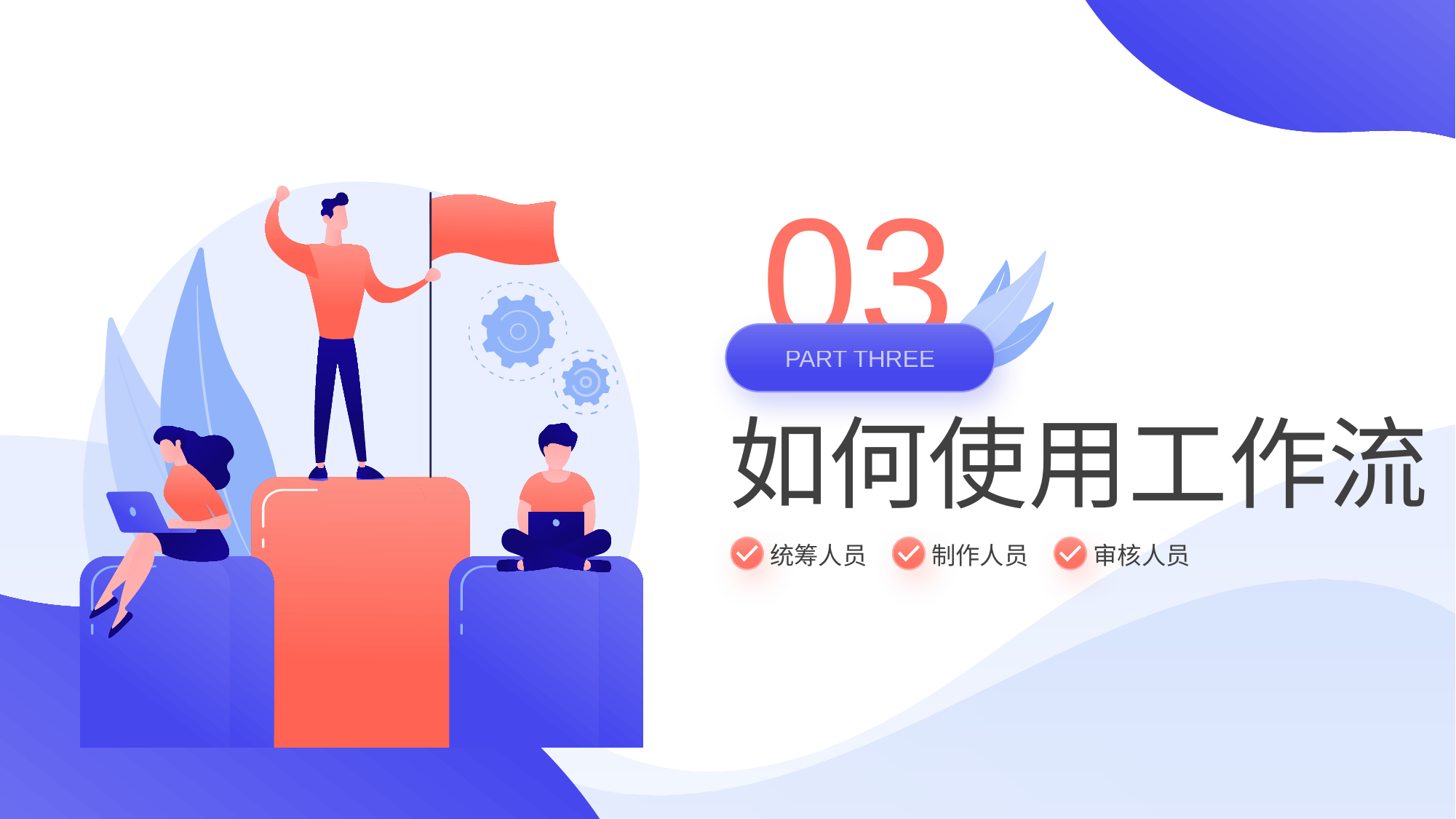

03

PART THREE
如何使用工作流

制作人员
统筹人员
审核人员